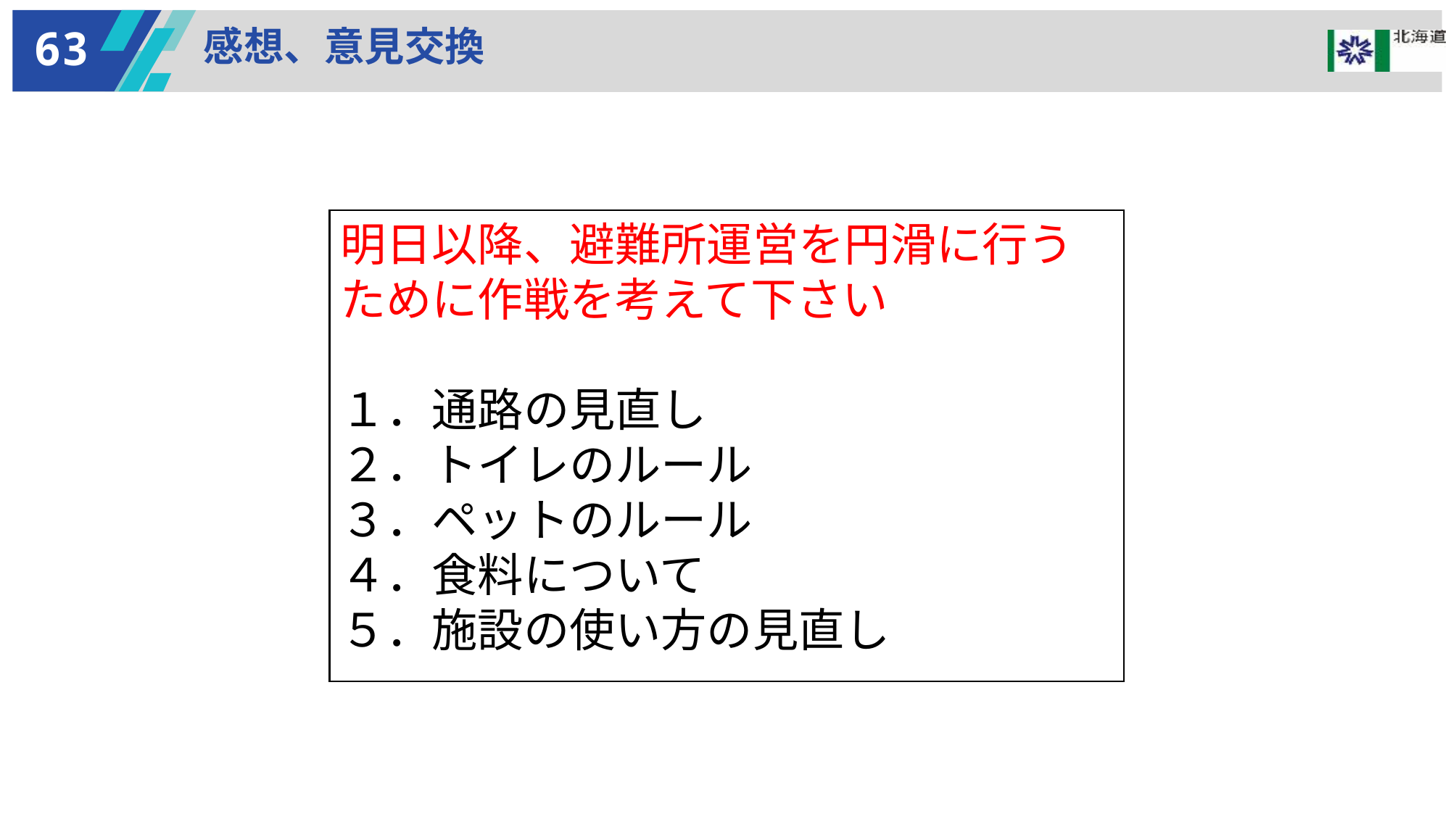

63
感想、意見交換
明日以降、避難所運営を円滑に行うために作戦を考えて下さい

１．通路の見直し
２．トイレのルール
３．ペットのルール
４．食料について
５．施設の使い方の見直し